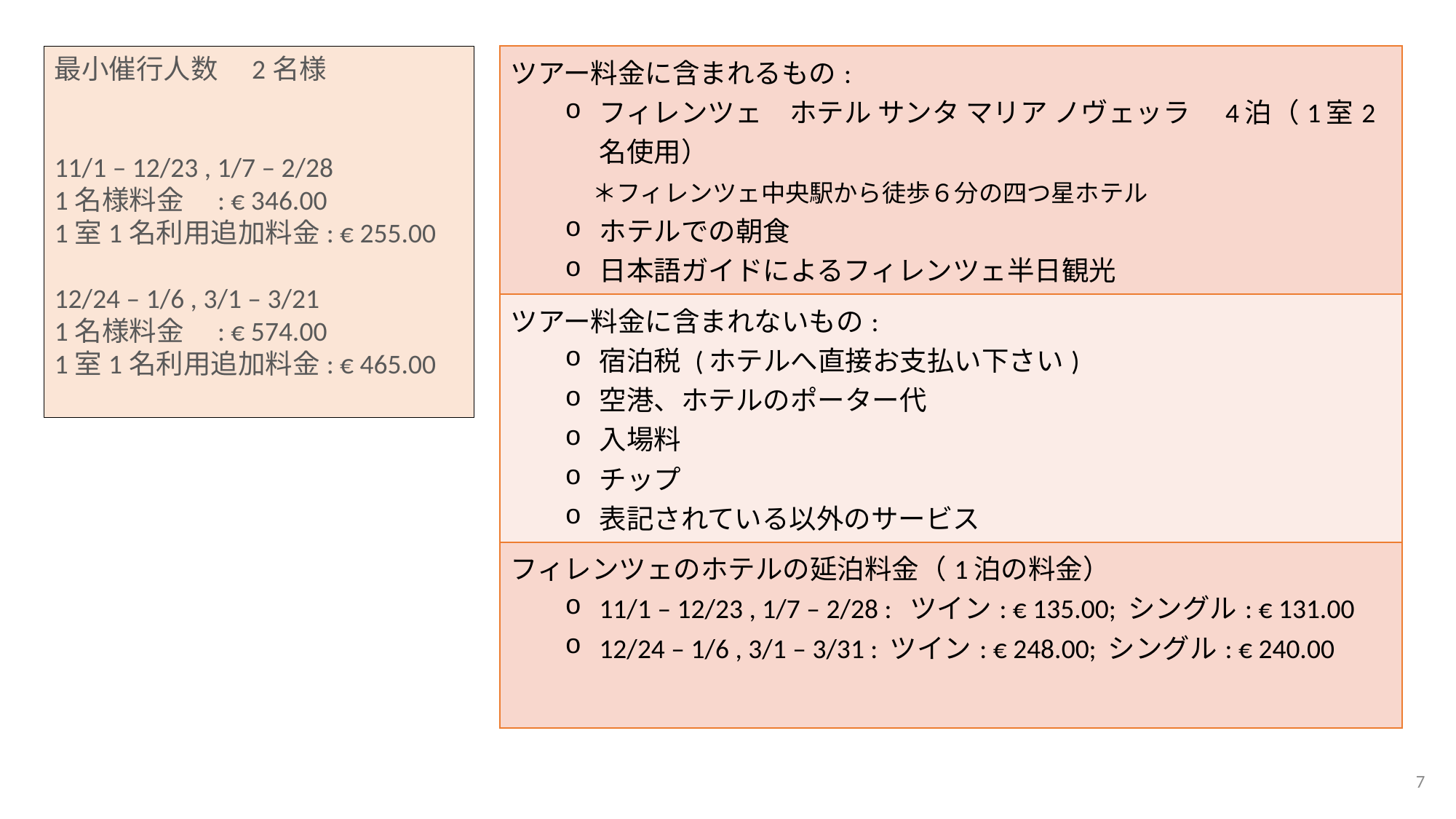

最小催行人数　2名様

11/1 – 12/23 , 1/7 – 2/28
1名様料金　: € 346.00
1室1名利用追加料金: € 255.00

12/24 – 1/6 , 3/1 – 3/21
1名様料金　: € 574.00
1室1名利用追加料金: € 465.00

| ツアー料金に含まれるもの: フィレンツェ　ホテル サンタ マリア ノヴェッラ　4泊（1室2名使用） 　＊フィレンツェ中央駅から徒歩６分の四つ星ホテル ホテルでの朝食 日本語ガイドによるフィレンツェ半日観光 |
| --- |
| ツアー料金に含まれないもの: 宿泊税 (ホテルへ直接お支払い下さい) 空港、ホテルのポーター代 入場料 チップ 表記されている以外のサービス |
| フィレンツェのホテルの延泊料金（1泊の料金） 11/1 – 12/23 , 1/7 – 2/28 : ツイン: € 135.00; シングル: € 131.00 12/24 – 1/6 , 3/1 – 3/31 : ツイン: € 248.00; シングル: € 240.00 |
7